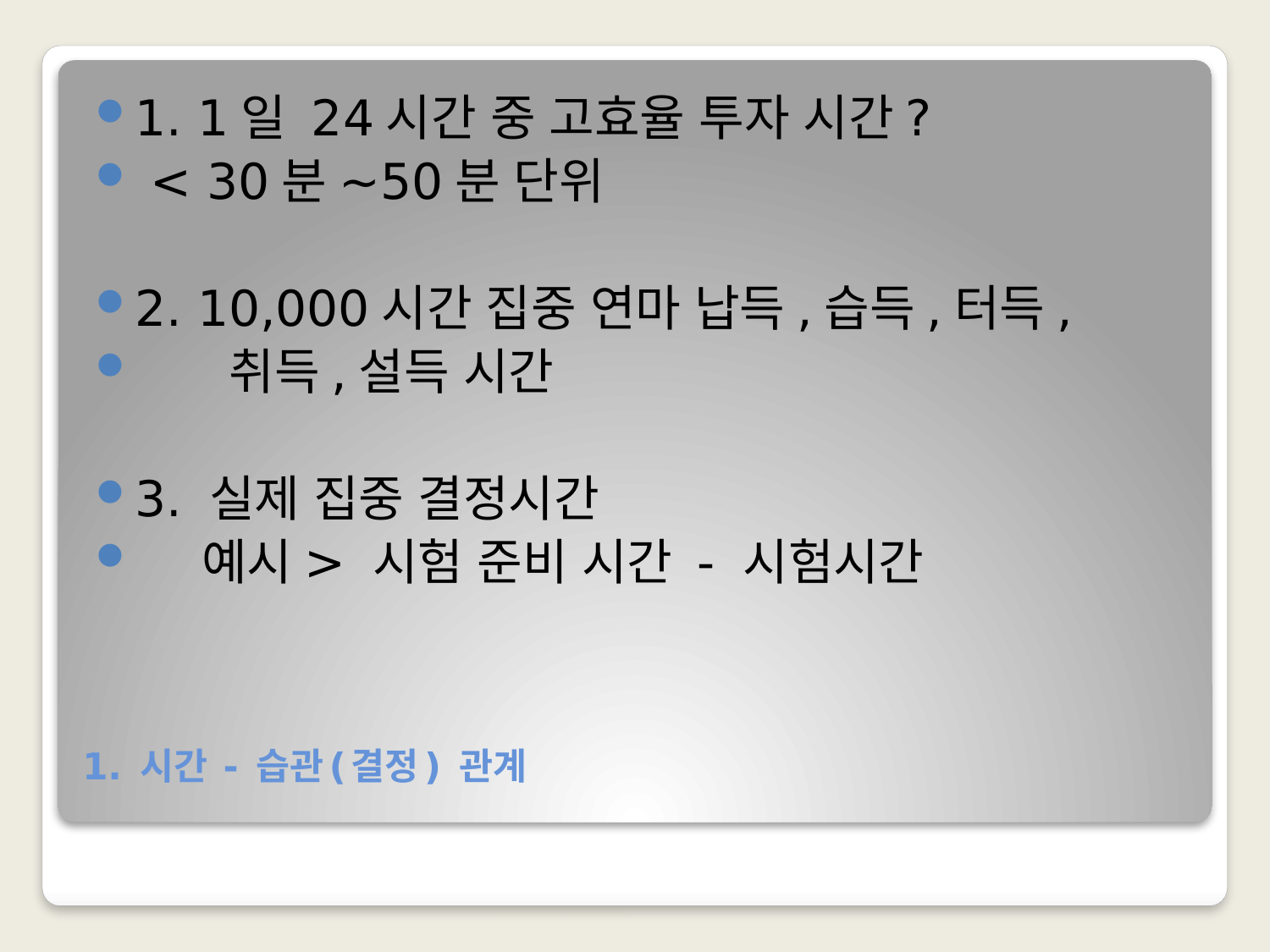

1. 1일 24시간 중 고효율 투자 시간?
 < 30분~50분 단위

2. 10,000시간 집중 연마 납득,습득,터득,
      취득,설득 시간

3. 실제 집중 결정시간
    예시> 시험 준비 시간 - 시험시간
# 1. 시간 - 습관(결정) 관계